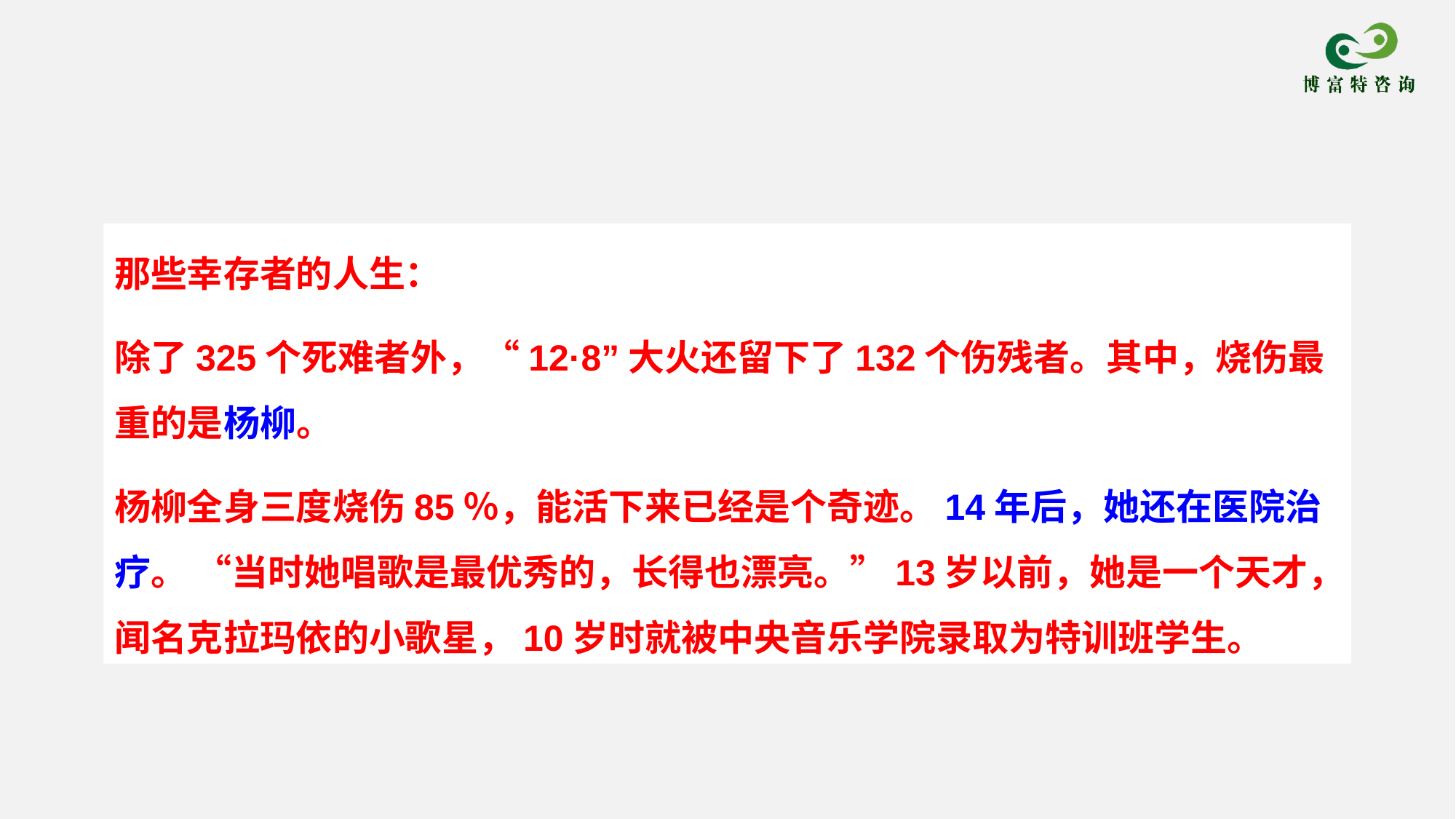

那些幸存者的人生：
除了325个死难者外，“12·8”大火还留下了132个伤残者。其中，烧伤最重的是杨柳。
杨柳全身三度烧伤85％，能活下来已经是个奇迹。14年后，她还在医院治疗。 “当时她唱歌是最优秀的，长得也漂亮。”13岁以前，她是一个天才，闻名克拉玛依的小歌星，10岁时就被中央音乐学院录取为特训班学生。